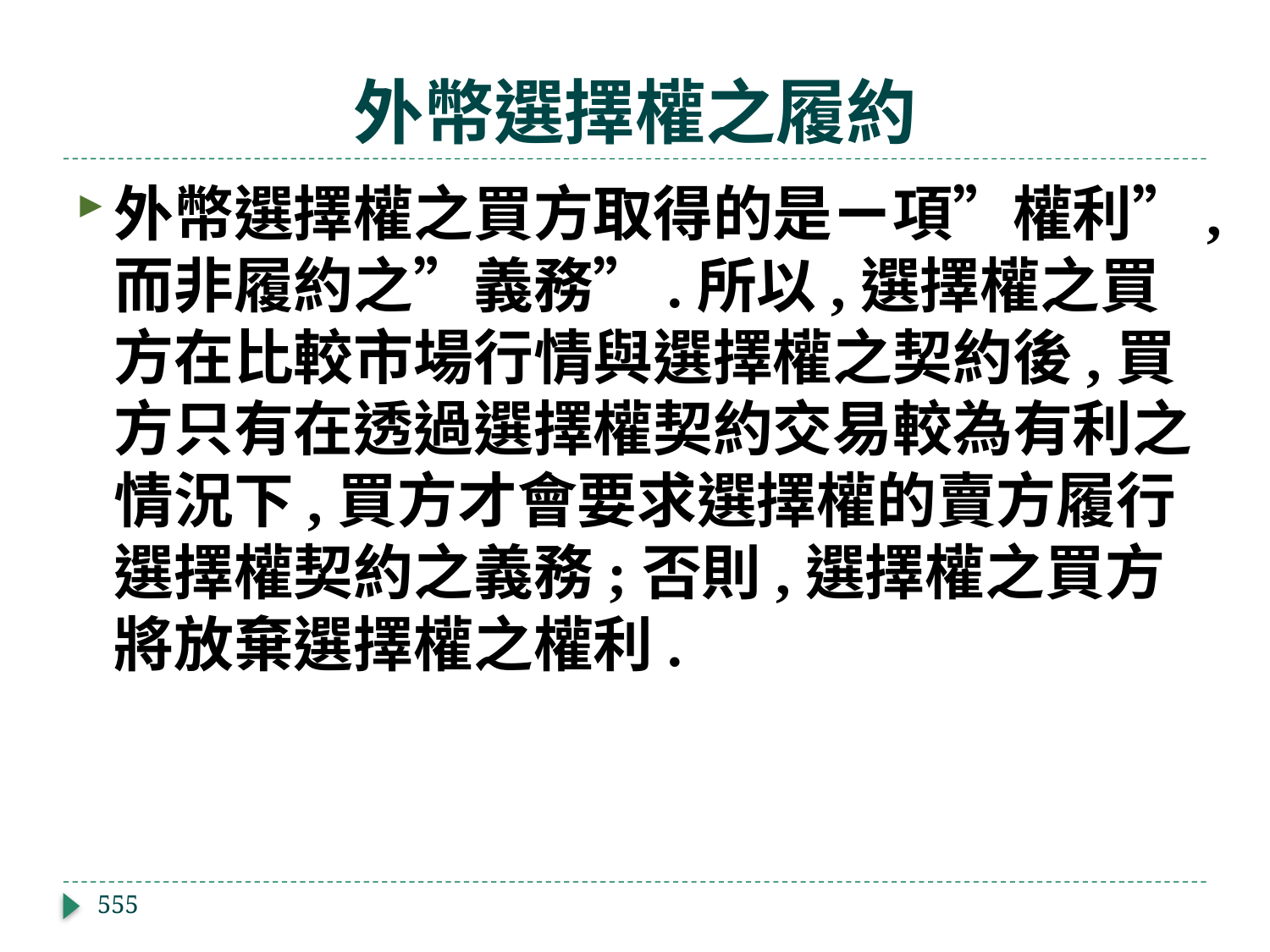

# 外幣選擇權之履約
外幣選擇權之買方取得的是ㄧ項”權利”,而非履約之”義務”.所以,選擇權之買方在比較市場行情與選擇權之契約後,買方只有在透過選擇權契約交易較為有利之情況下,買方才會要求選擇權的賣方履行選擇權契約之義務;否則,選擇權之買方將放棄選擇權之權利.
555